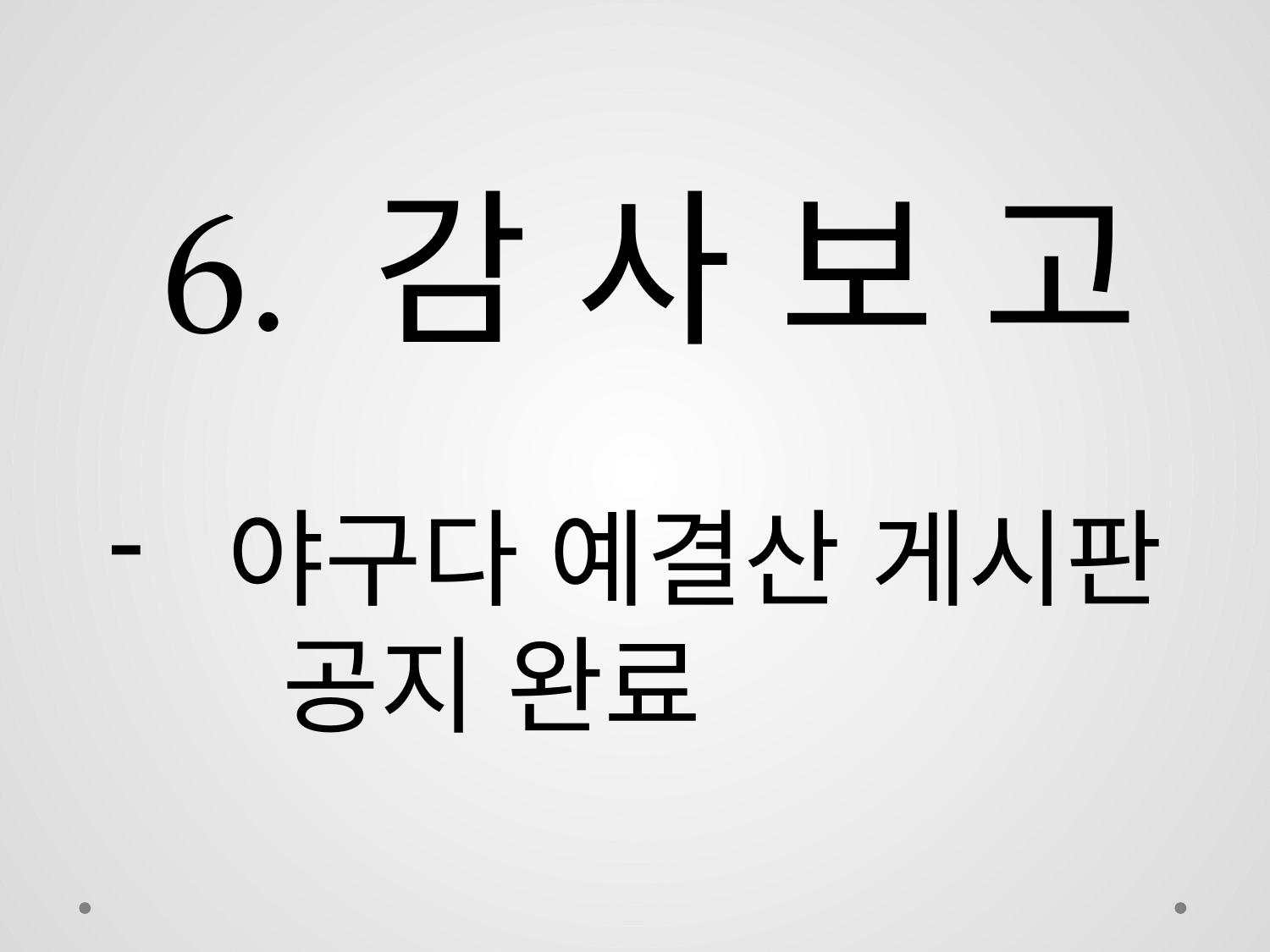

6. 감 사 보 고

야구다 예결산 게시판
     공지 완료